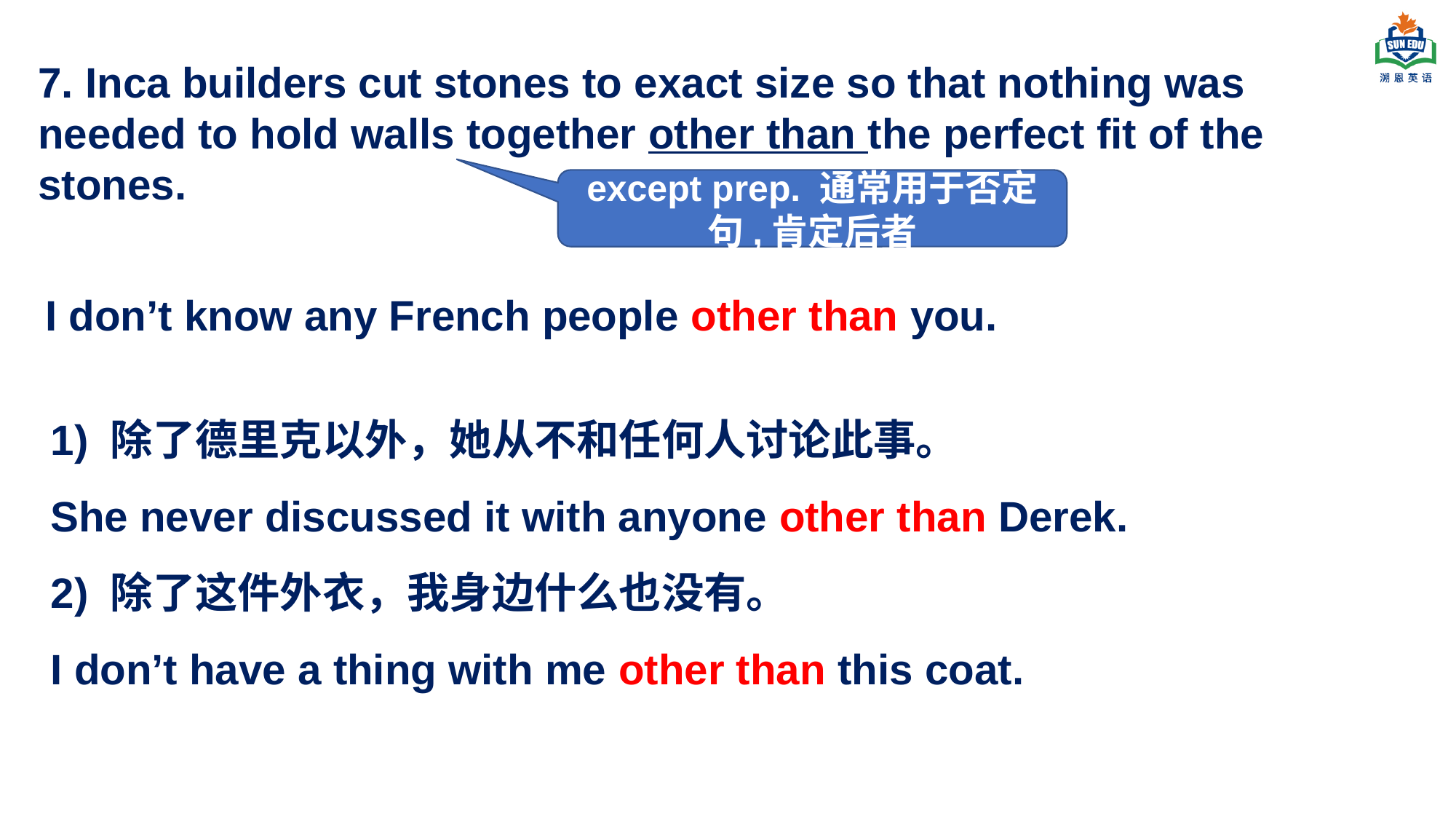

7. Inca builders cut stones to exact size so that nothing was needed to hold walls together other than the perfect fit of the stones.
except prep. 通常用于否定句,肯定后者
I don’t know any French people other than you.
1) 除了德里克以外，她从不和任何人讨论此事。
She never discussed it with anyone other than Derek.
2) 除了这件外衣，我身边什么也没有。
I don’t have a thing with me other than this coat.